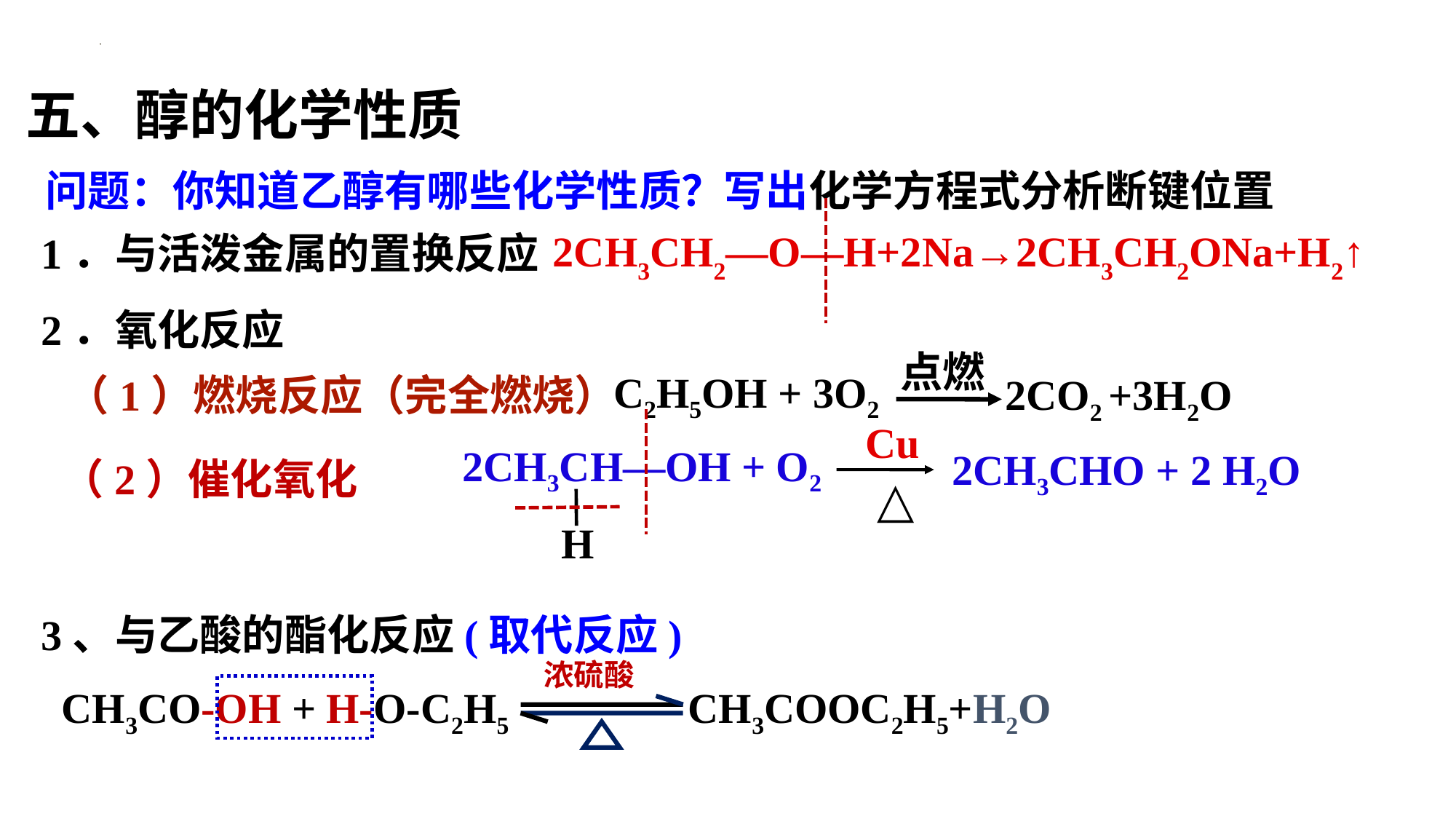

五、醇的化学性质
问题：你知道乙醇有哪些化学性质？写出化学方程式分析断键位置
1．与活泼金属的置换反应
2．氧化反应

3、与乙酸的酯化反应(取代反应)
2CH3CH2—O—H+2Na→2CH3CH2ONa+H2↑
点燃
C2H5OH + 3O2
2CO2 +3H2O

（1）燃烧反应（完全燃烧）
Cu
2CH3CH—OH + O2
  2CH3CHO + 2 H2O

△
（2）催化氧化
H
浓硫酸

CH3CO-OH + H-O-C2H5                 CH3COOC2H5+H2O